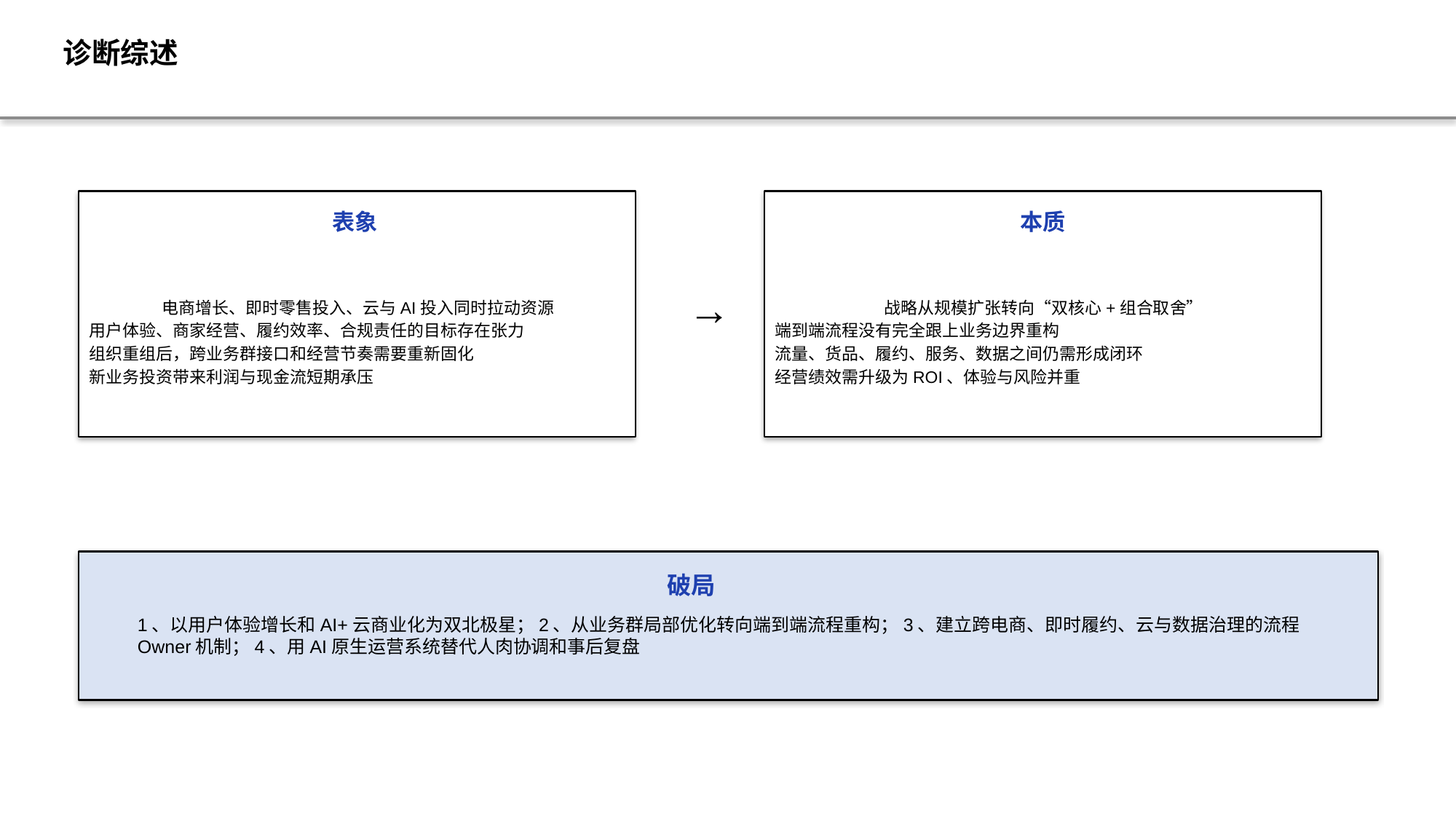

诊断综述
电商增长、即时零售投入、云与AI投入同时拉动资源
用户体验、商家经营、履约效率、合规责任的目标存在张力
组织重组后，跨业务群接口和经营节奏需要重新固化
新业务投资带来利润与现金流短期承压
战略从规模扩张转向“双核心+组合取舍”
端到端流程没有完全跟上业务边界重构
流量、货品、履约、服务、数据之间仍需形成闭环
经营绩效需升级为ROI、体验与风险并重
表象
本质
→

破局
1、以用户体验增长和AI+云商业化为双北极星；2、从业务群局部优化转向端到端流程重构；3、建立跨电商、即时履约、云与数据治理的流程Owner机制；4、用AI原生运营系统替代人肉协调和事后复盘